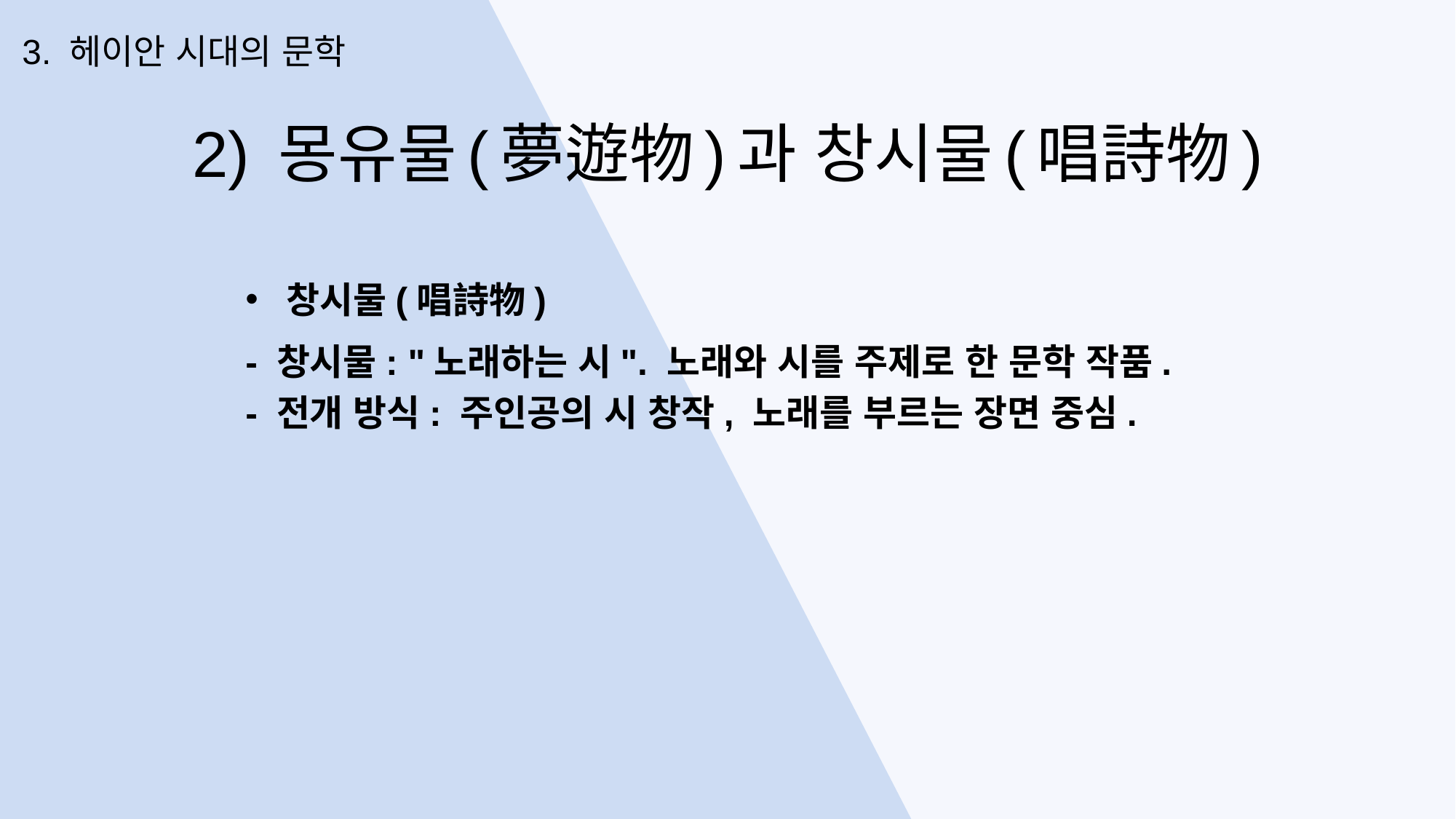

3. 헤이안 시대의 문학
2) 몽유물(夢遊物)과 창시물(唱詩物)
창시물(唱詩物)

- 창시물: "노래하는 시". 노래와 시를 주제로 한 문학 작품.
- 전개 방식: 주인공의 시 창작, 노래를 부르는 장면 중심.